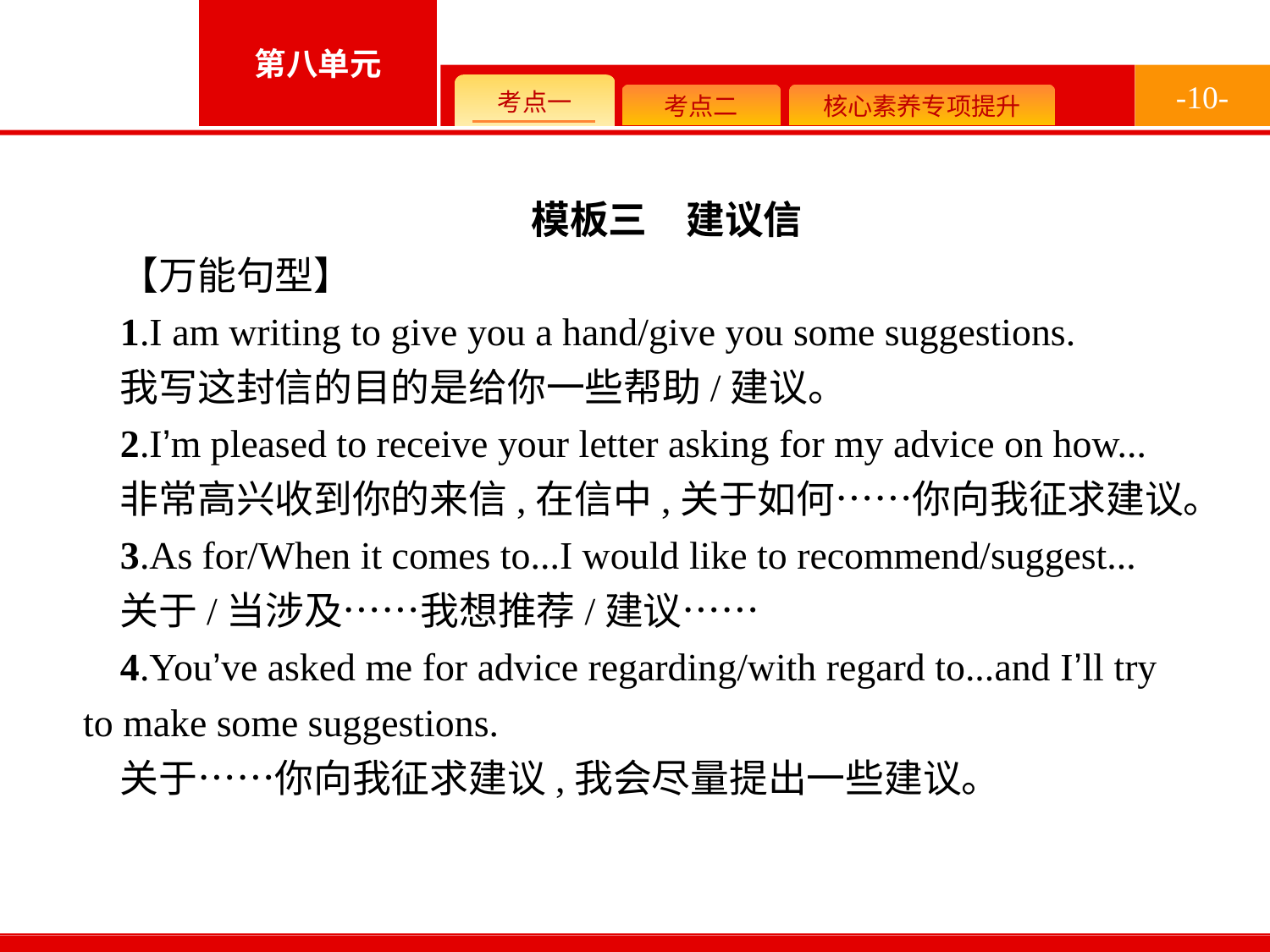

-10-
模板三　建议信
【万能句型】
1.I am writing to give you a hand/give you some suggestions.
我写这封信的目的是给你一些帮助/建议。
2.I’m pleased to receive your letter asking for my advice on how...
非常高兴收到你的来信,在信中,关于如何……你向我征求建议。
3.As for/When it comes to...I would like to recommend/suggest...
关于/当涉及……我想推荐/建议……
4.You’ve asked me for advice regarding/with regard to...and I’ll try to make some suggestions.
关于……你向我征求建议,我会尽量提出一些建议。